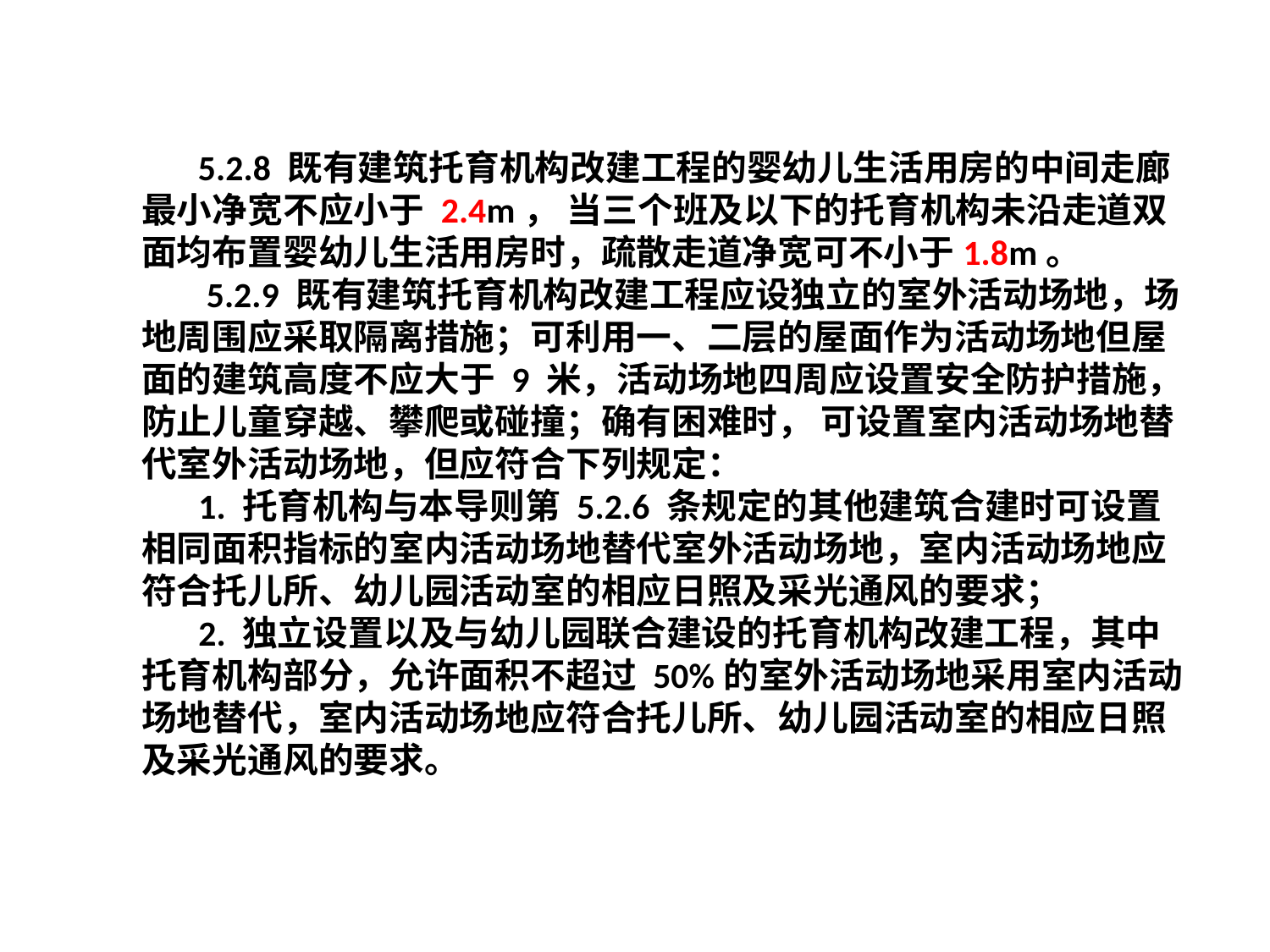

#
       5.2.8 既有建筑托育机构改建工程的婴幼儿生活用房的中间走廊最小净宽不应小于 2.4m， 当三个班及以下的托育机构未沿走道双面均布置婴幼儿生活用房时，疏散走道净宽可不小于1.8m。
       5.2.9 既有建筑托育机构改建工程应设独立的室外活动场地，场地周围应采取隔离措施；可利用一、二层的屋面作为活动场地但屋面的建筑高度不应大于 9 米，活动场地四周应设置安全防护措施，防止儿童穿越、攀爬或碰撞；确有困难时， 可设置室内活动场地替代室外活动场地，但应符合下列规定：
      1. 托育机构与本导则第 5.2.6 条规定的其他建筑合建时可设置相同面积指标的室内活动场地替代室外活动场地，室内活动场地应符合托儿所、幼儿园活动室的相应日照及采光通风的要求；
      2. 独立设置以及与幼儿园联合建设的托育机构改建工程，其中托育机构部分，允许面积不超过 50%的室外活动场地采用室内活动场地替代，室内活动场地应符合托儿所、幼儿园活动室的相应日照及采光通风的要求。